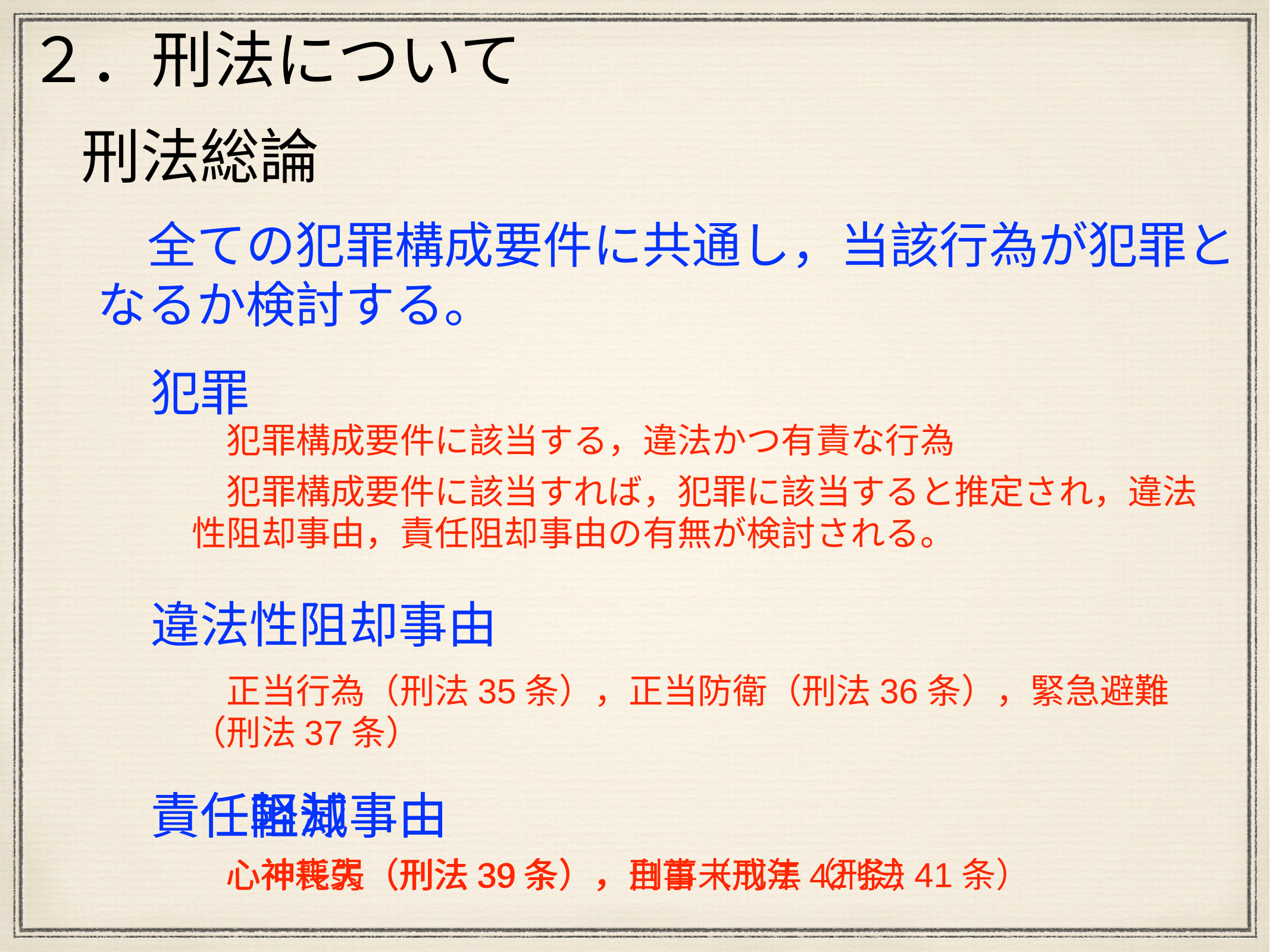

２．刑法について
刑法総論
　全ての犯罪構成要件に共通し，当該行為が犯罪となるか検討する。
犯罪
　犯罪構成要件に該当する，違法かつ有責な行為
　犯罪構成要件に該当すれば，犯罪に該当すると推定され，違法性阻却事由，責任阻却事由の有無が検討される。
違法性阻却事由
　正当行為（刑法35条），正当防衛（刑法36条），緊急避難（刑法37条）
責任阻却事由
　心神喪失（刑法39条），刑事未成年（刑法41条）
責任軽減事由
　心神耗弱（刑法39条），自首（刑法42条）